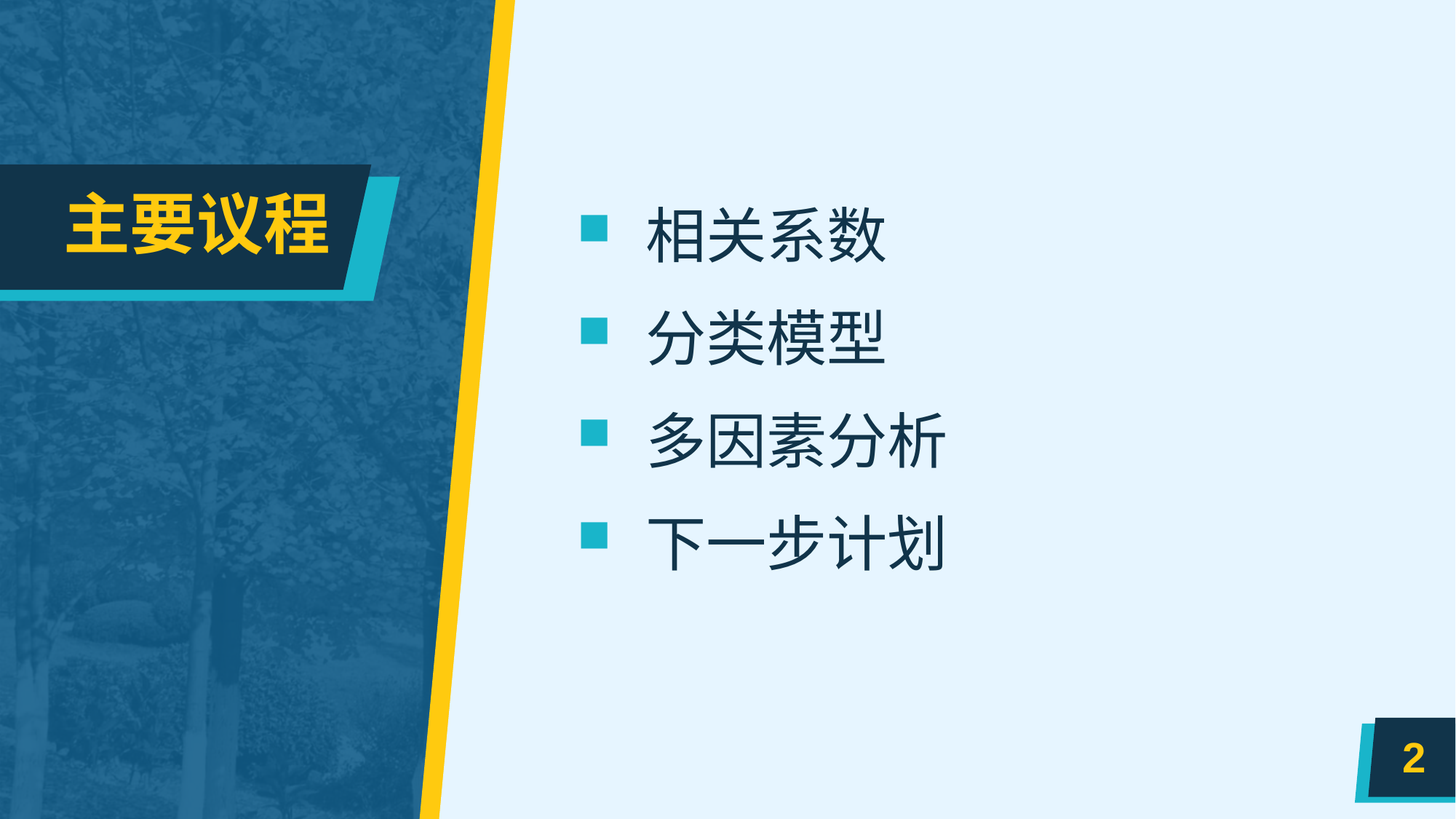

# 主要议程
相关系数
分类模型
多因素分析
下一步计划
2